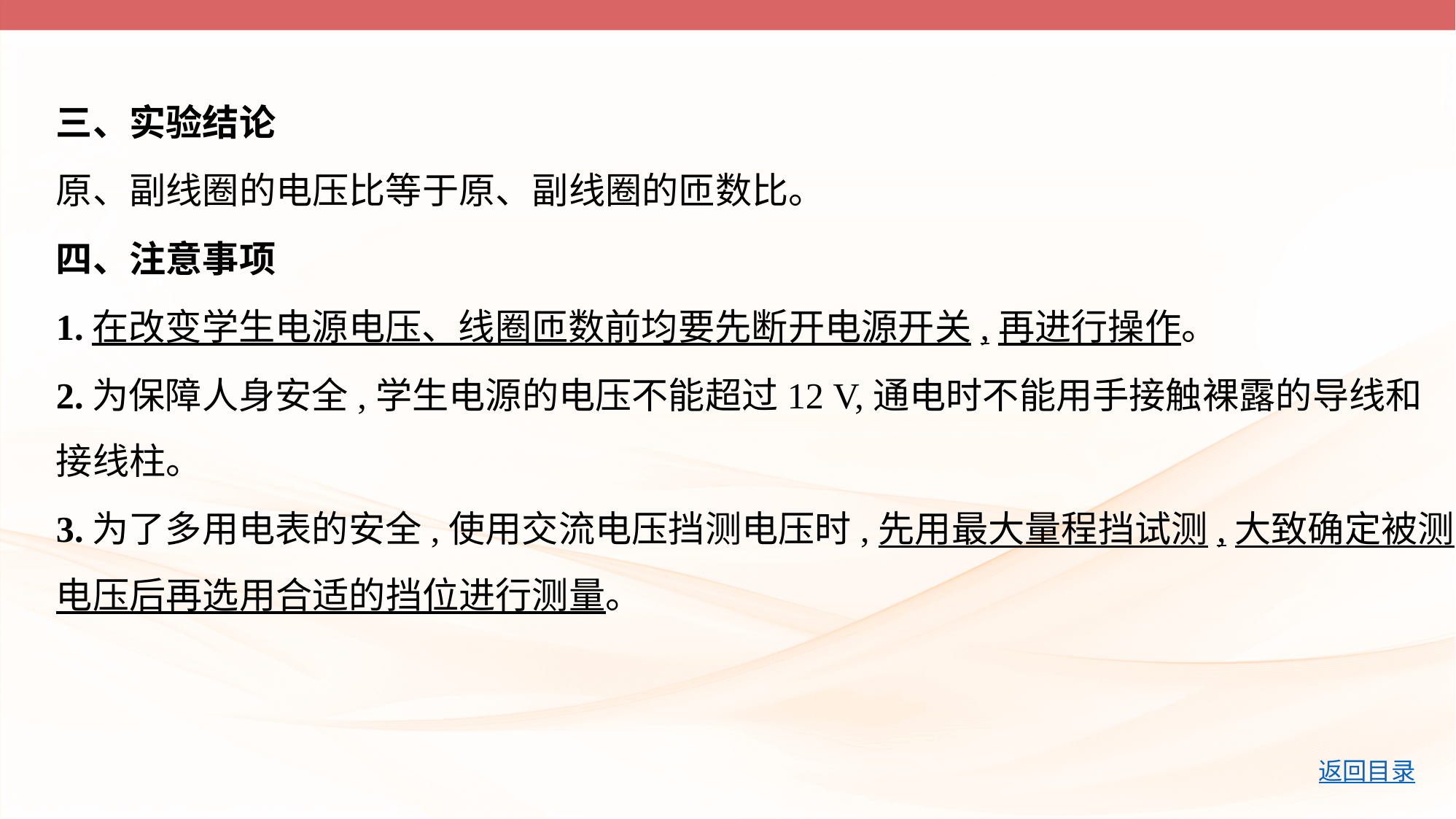

三、实验结论
原、副线圈的电压比等于原、副线圈的匝数比。
四、注意事项
1.在改变学生电源电压、线圈匝数前均要先断开电源开关,再进行操作。
2.为保障人身安全,学生电源的电压不能超过12 V,通电时不能用手接触裸露的导线和
接线柱。
3.为了多用电表的安全,使用交流电压挡测电压时,先用最大量程挡试测,大致确定被测
电压后再选用合适的挡位进行测量。